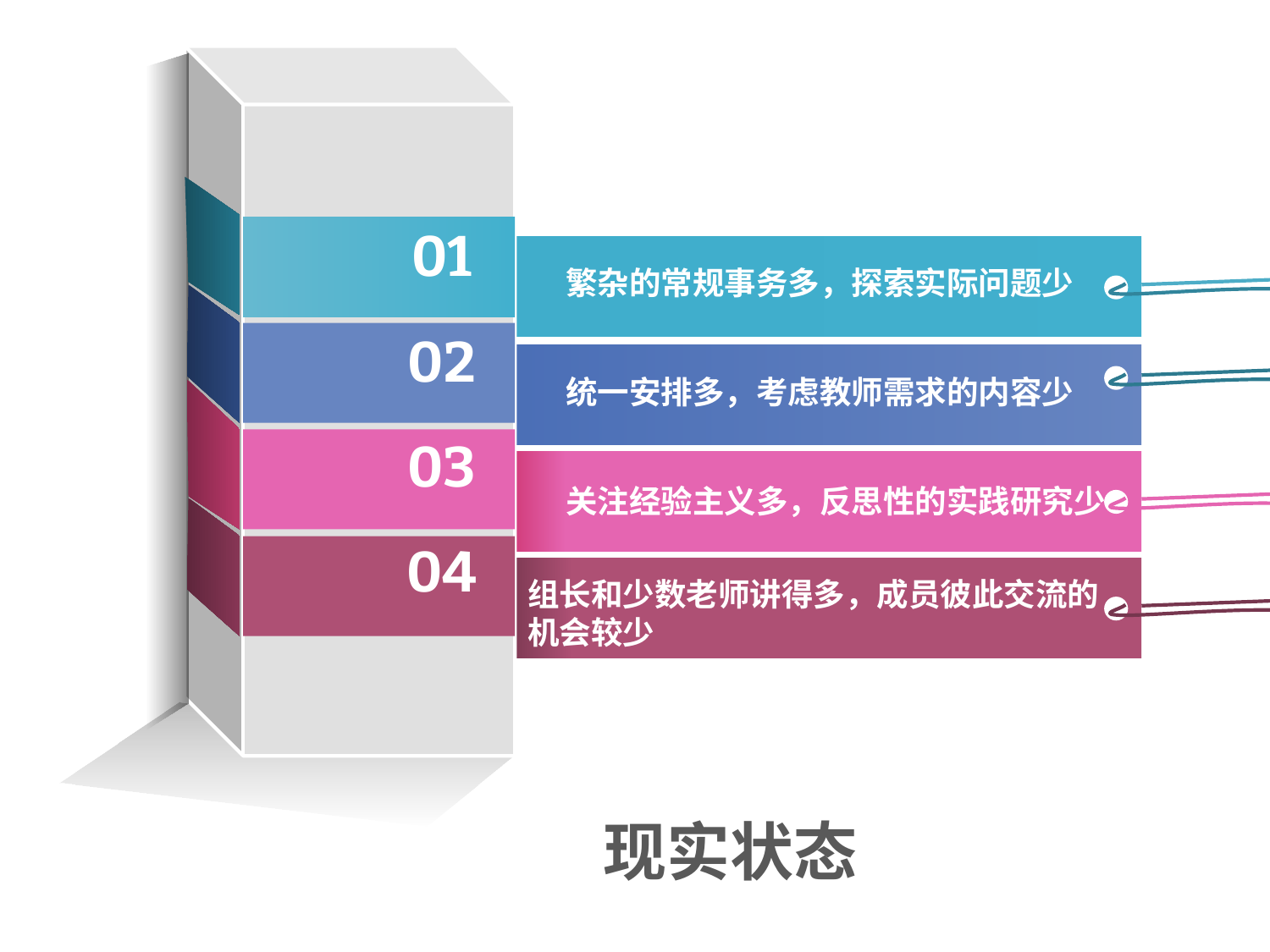

01

繁杂的常规事务多，探索实际问题少

02

统一安排多，考虑教师需求的内容少

03

关注经验主义多，反思性的实践研究少

04

组长和少数老师讲得多，成员彼此交流的机会较少

现实状态